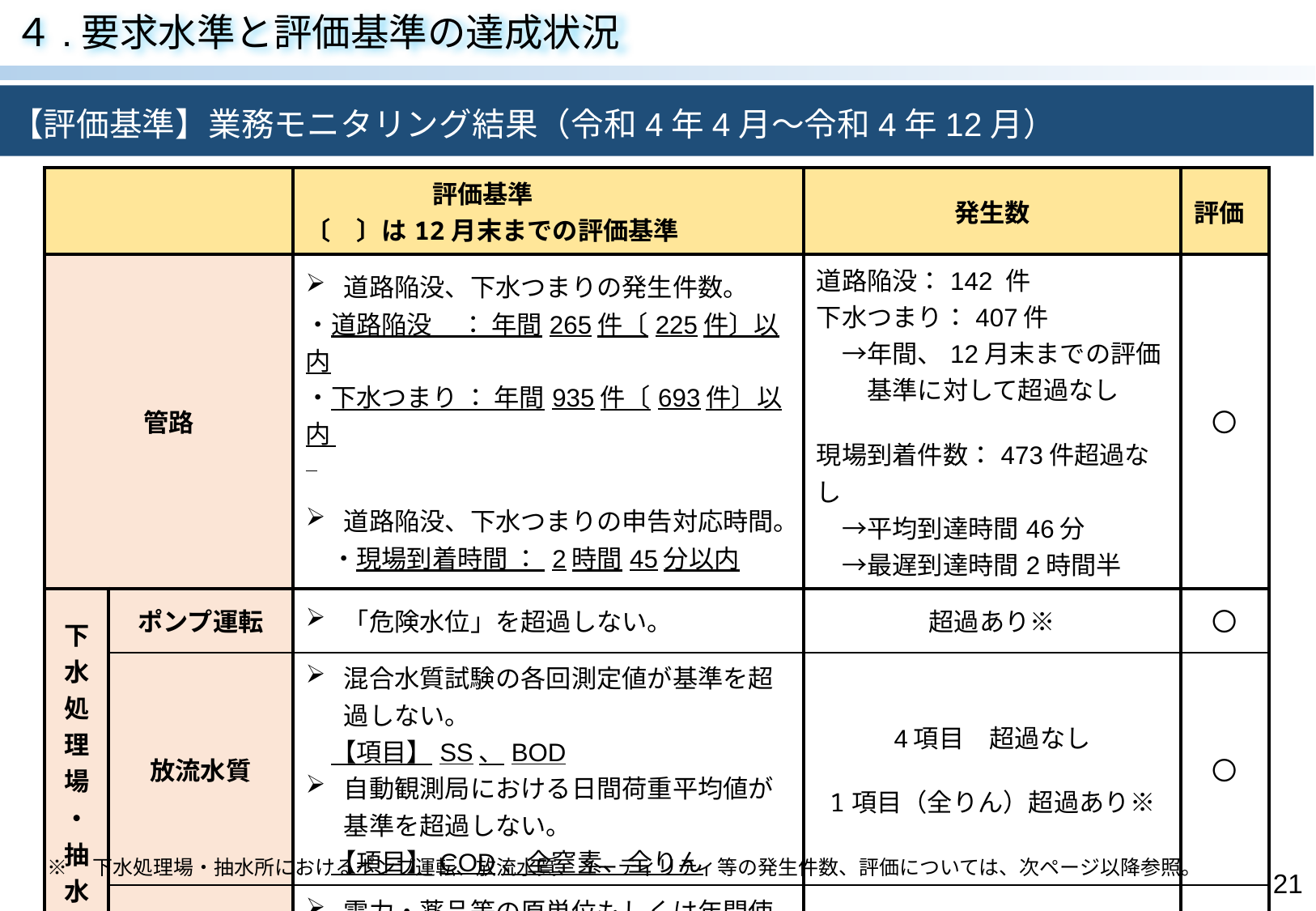

４.要求水準と評価基準の達成状況
【評価基準】業務モニタリング結果（令和4年4月～令和4年12月）
|  |  | 評価基準 〔　〕は12月末までの評価基準 | 発生数 | 評価 |
| --- | --- | --- | --- | --- |
| 管路 |  | 道路陥没、下水つまりの発生件数。 ・道路陥没 ： 年間265件〔225件〕以内 ・下水つまり ： 年間935件〔693件〕以内 道路陥没、下水つまりの申告対応時間。 　・現場到着時間 ： 2時間45分以内 | 道路陥没：142 件 下水つまり：407件 　→年間、12月末までの評価 　　基準に対して超過なし 現場到着件数：473件超過なし 　→平均到達時間46分 　→最遅到達時間2時間半 | 〇 |
| 下水処理場・抽水所 | ポンプ運転 | 「危険水位」を超過しない。 | 超過あり※ | 〇 |
|  | 放流水質 | 混合水質試験の各回測定値が基準を超過しない。 　【項目】SS、BOD 自動観測局における日間荷重平均値が基準を超過しない。 　【項目】COD、全窒素、全りん | 4項目　超過なし 1項目（全りん）超過あり※ | 〇 |
|  | ユーティリティ等 | 電力・薬品等の原単位もしくは年間使用予定量を超過しない。 | 超過あり※ | 〇 |
※　下水処理場・抽水所におけるポンプ運転、放流水質、ユーティリティ等の発生件数、評価については、次ページ以降参照。
21